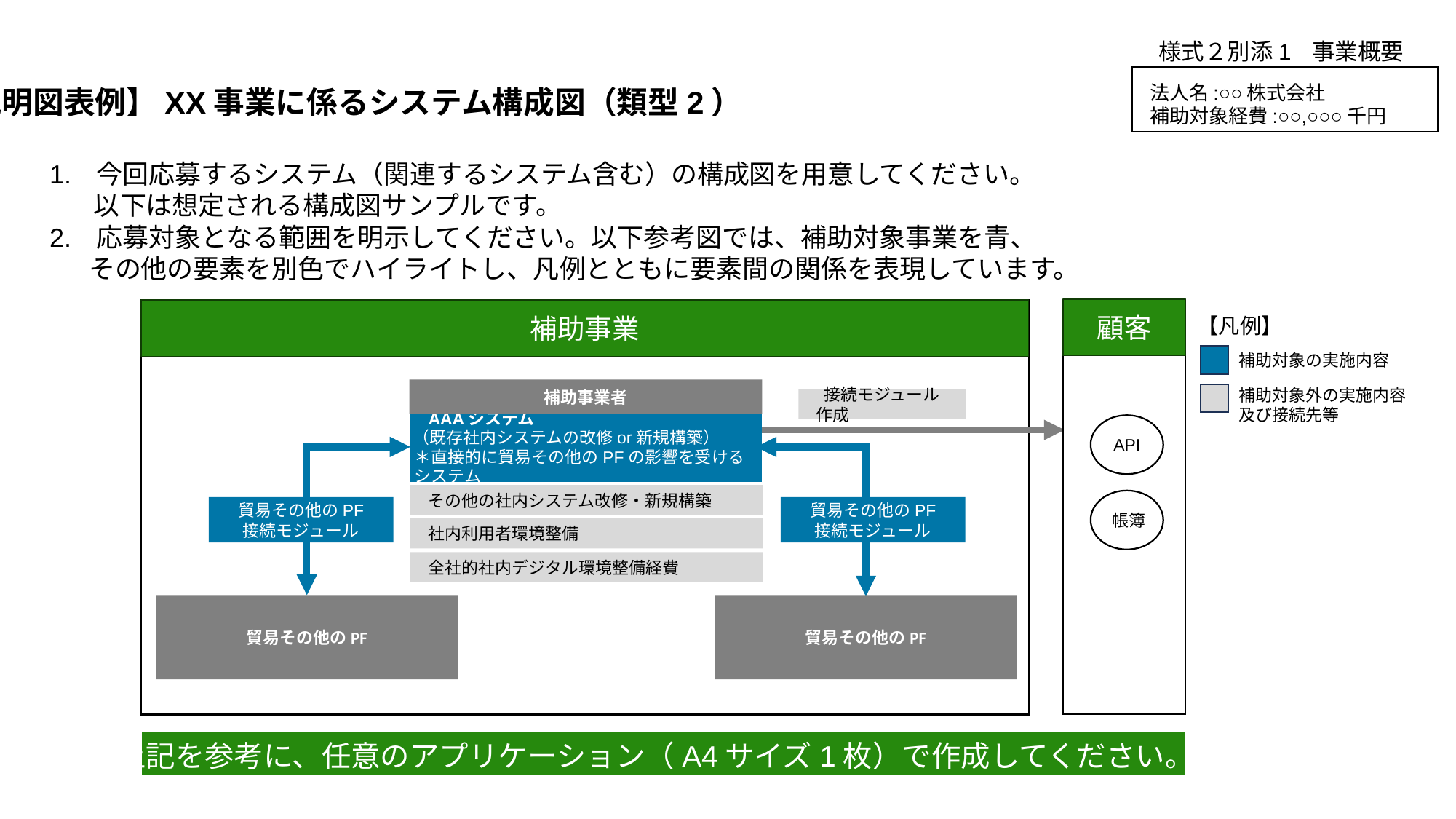

様式２別添1事業概要
法人名:○○株式会社
補助対象経費:○○,○○○千円

【説明図表例】XX事業に係るシステム構成図（類型2）
1.今回応募するシステム（関連するシステム含む）の構成図を用意してください。
以下は想定される構成図サンプルです。
2.応募対象となる範囲を明示してください。以下参考図では、補助対象事業を青、
	その他の要素を別色でハイライトし、凡例とともに要素間の関係を表現しています。
顧客

補助事業

【凡例】
補助対象の実施内容

補助事業者
補助対象外の実施内容
及び接続先等

 接続モジュール作成

AAAシステム
（既存社内システムの改修or新規構築）
＊直接的に貿易その他のPFの影響を受けるシステム

API
 その他の社内システム改修・新規構築

貿易その他のPF
接続モジュール
貿易その他のPF
接続モジュール
帳簿
 社内利用者環境整備
 全社的社内デジタル環境整備経費
貿易その他のPF
貿易その他のPF

上記を参考に、任意のアプリケーション（A4サイズ1枚）で作成してください。